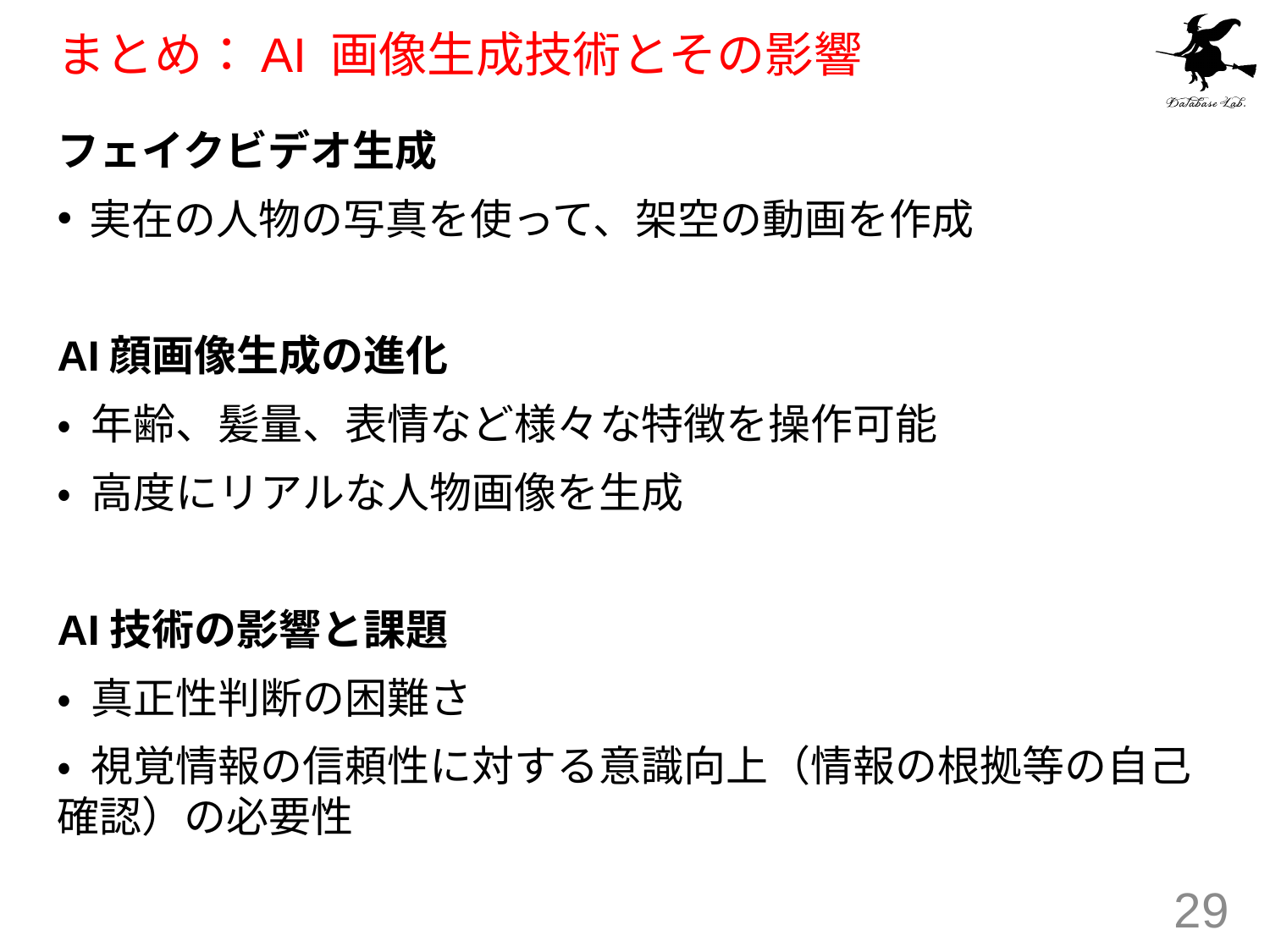

# まとめ：AI 画像生成技術とその影響
フェイクビデオ生成
実在の人物の写真を使って、架空の動画を作成

AI顔画像生成の進化
• 年齢、髪量、表情など様々な特徴を操作可能
• 高度にリアルな人物画像を生成

AI技術の影響と課題
• 真正性判断の困難さ
• 視覚情報の信頼性に対する意識向上（情報の根拠等の自己確認）の必要性
29